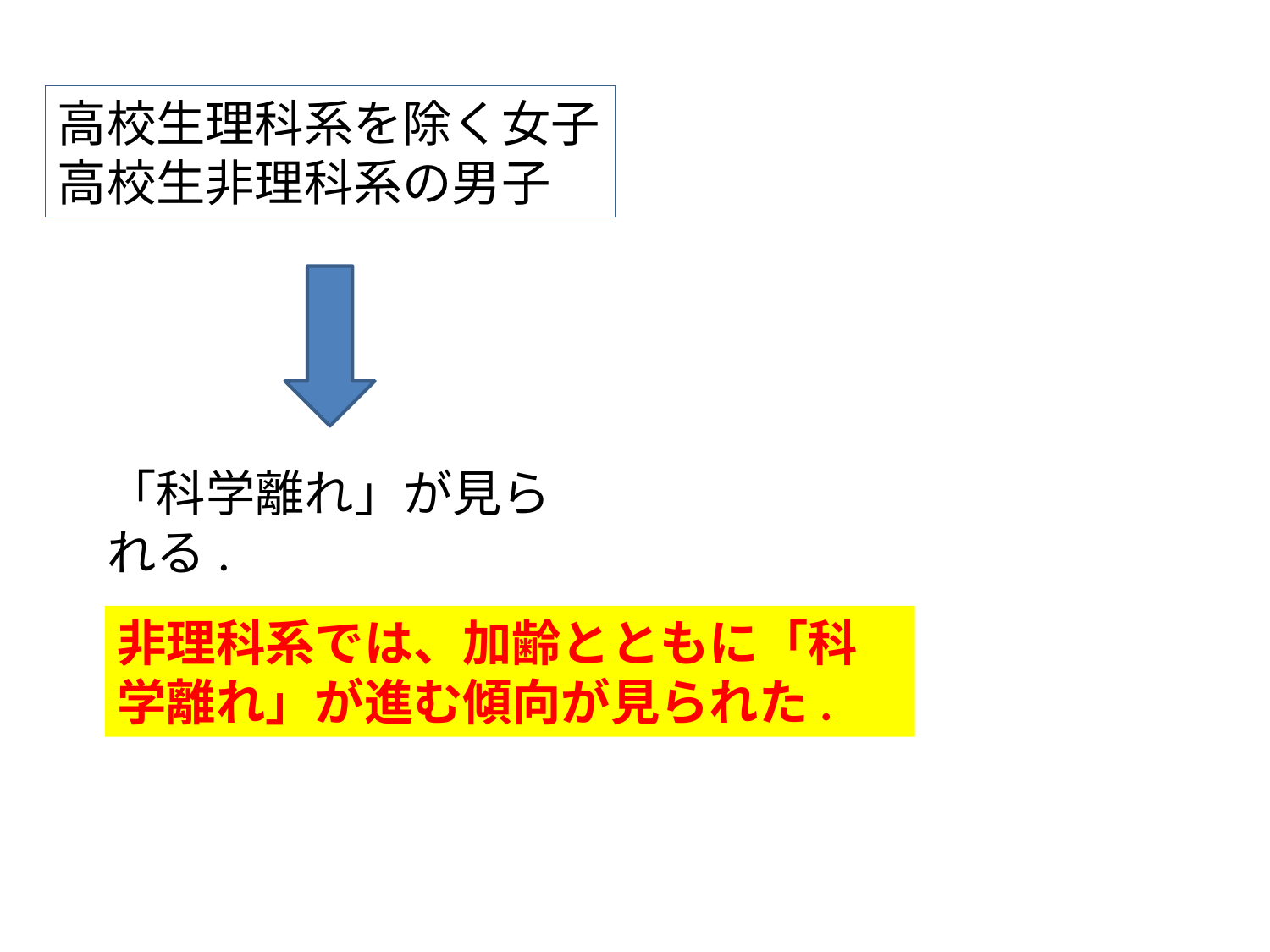

高校生理科系を除く女子
高校生非理科系の男子

「科学離れ」が見られる.
非理科系では、加齢とともに「科学離れ」が進む傾向が見られた.